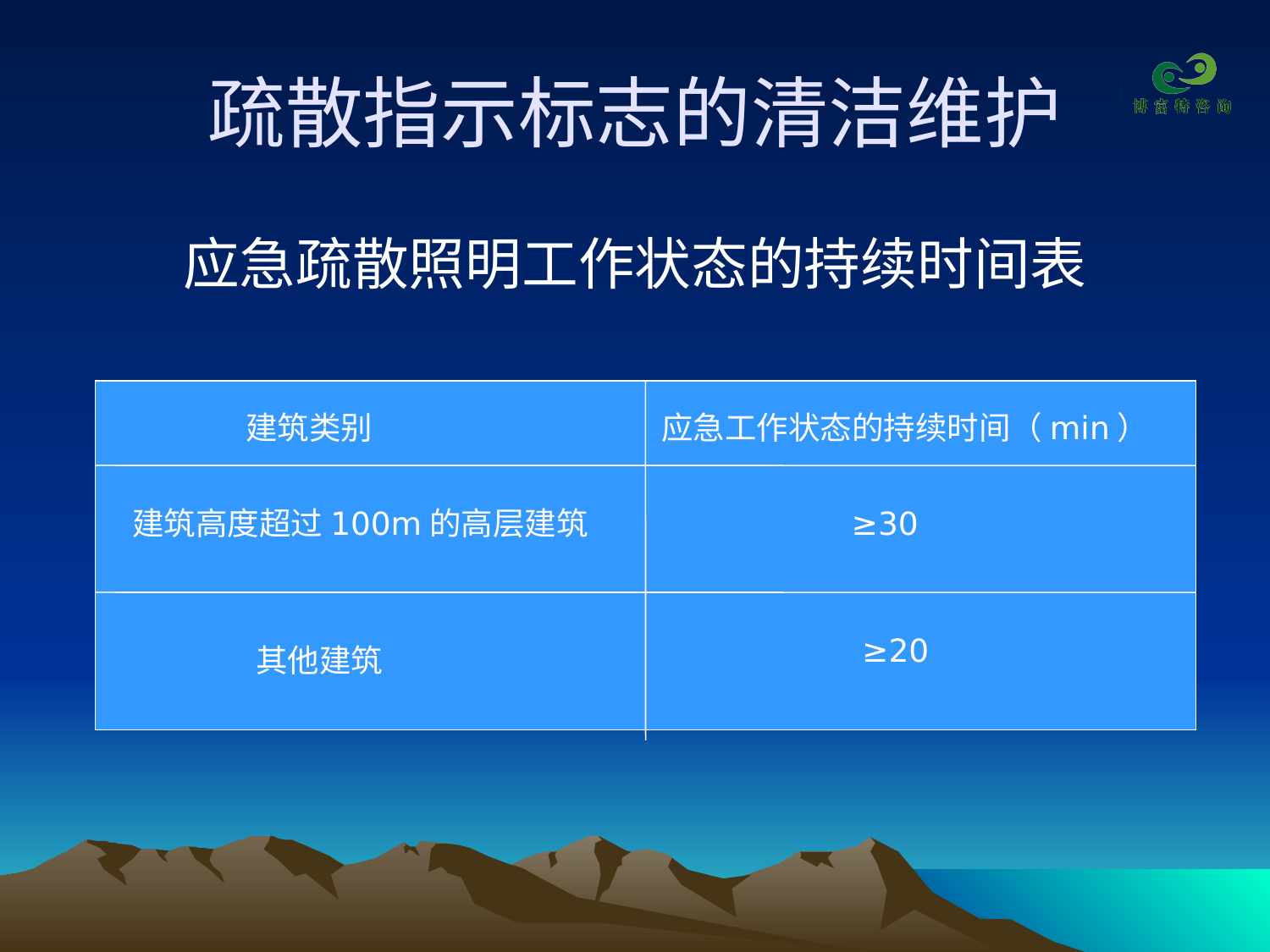

# 疏散指示标志的清洁维护
应急疏散照明工作状态的持续时间表

建筑类别
应急工作状态的持续时间（min）

建筑高度超过100m的高层建筑
≥30

≥20
其他建筑